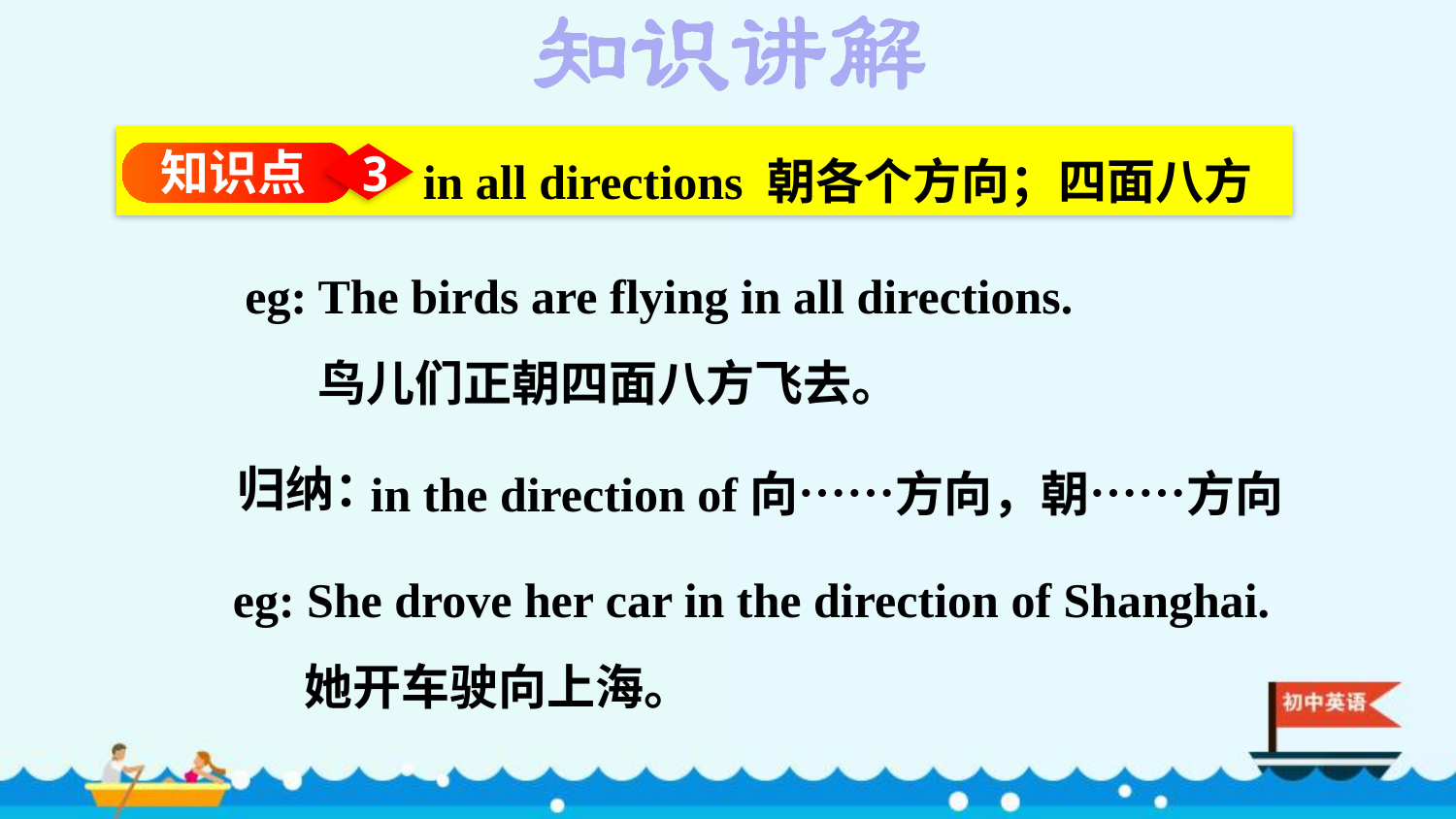

in all directions 朝各个方向；四面八方
知识点

3
 eg: The birds are flying in all directions.
鸟儿们正朝四面八方飞去。
in the direction of向……方向，朝……方向
归纳：
eg: She drove her car in the direction of Shanghai.她开车驶向上海。